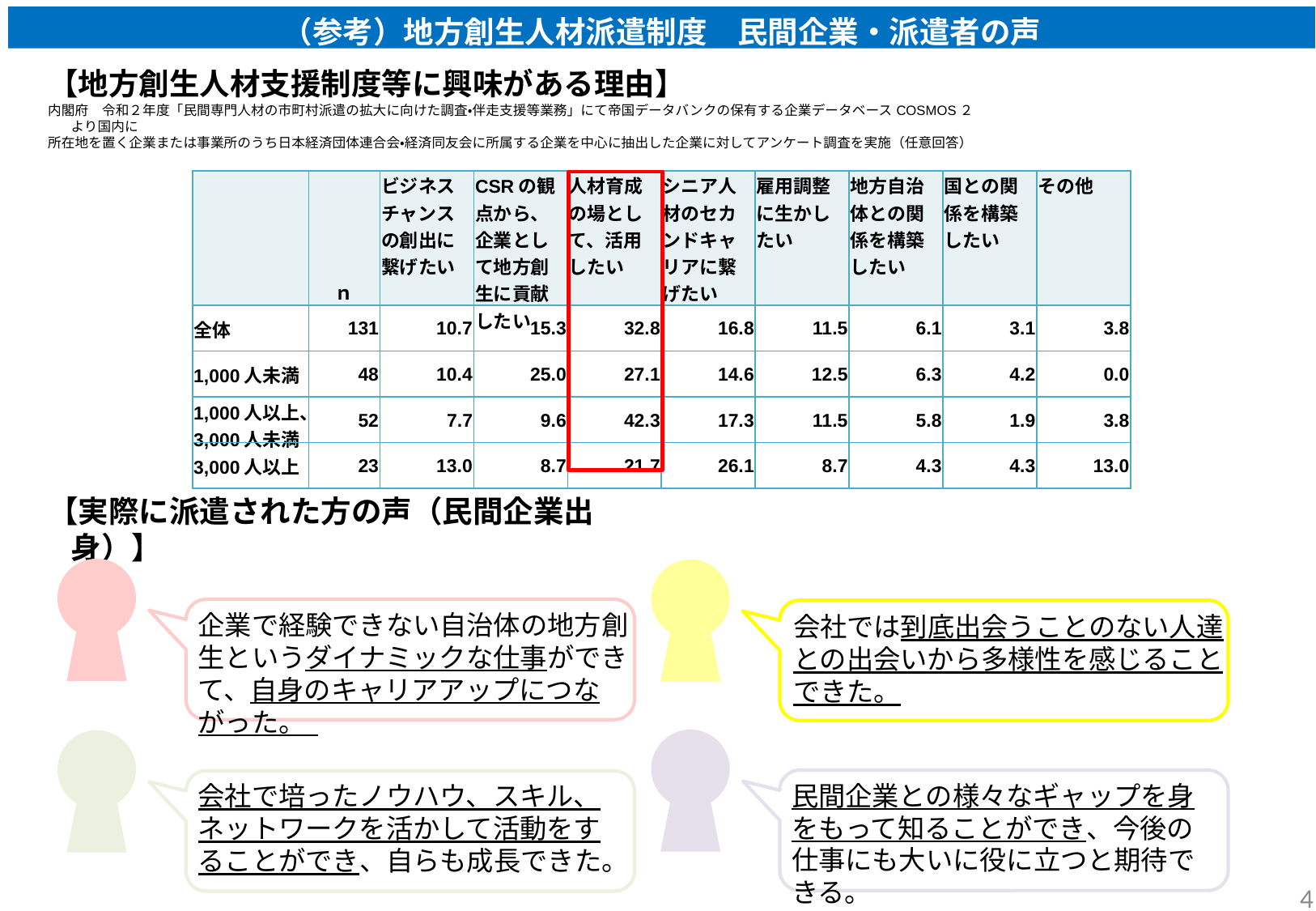

（参考）地方創生人材派遣制度　民間企業・派遣者の声
【地方創生人材支援制度等に興味がある理由】
内閣府　令和２年度「民間専門人材の市町村派遣の拡大に向けた調査・伴走支援等業務」にて帝国データバンクの保有する企業データベースCOSMOS２より国内に
所在地を置く企業または事業所のうち日本経済団体連合会・経済同友会に所属する企業を中心に抽出した企業に対してアンケート調査を実施（任意回答）
|  | ｎ | ビジネスチャンスの創出に繋げたい | CSRの観点から、企業として地方創生に貢献したい | 人材育成の場として、活用したい | シニア人材のセカンドキャリアに繋げたい | 雇用調整に生かしたい | 地方自治体との関係を構築したい | 国との関係を構築したい | その他 |
| --- | --- | --- | --- | --- | --- | --- | --- | --- | --- |
| 全体 | 131 | 10.7 | 15.3 | 32.8 | 16.8 | 11.5 | 6.1 | 3.1 | 3.8 |
| 1,000人未満 | 48 | 10.4 | 25.0 | 27.1 | 14.6 | 12.5 | 6.3 | 4.2 | 0.0 |
| 1,000人以上、3,000人未満 | 52 | 7.7 | 9.6 | 42.3 | 17.3 | 11.5 | 5.8 | 1.9 | 3.8 |
| 3,000人以上 | 23 | 13.0 | 8.7 | 21.7 | 26.1 | 8.7 | 4.3 | 4.3 | 13.0 |

【実際に派遣された方の声（民間企業出身）】

企業で経験できない自治体の地方創生というダイナミックな仕事ができて、自身のキャリアアップにつながった。
会社では到底出会うことのない人達との出会いから多様性を感じることできた。

民間企業との様々なギャップを身をもって知ることができ、今後の仕事にも大いに役に立つと期待できる。

会社で培ったノウハウ、スキル、ネットワークを活かして活動をすることができ、自らも成長できた。

4